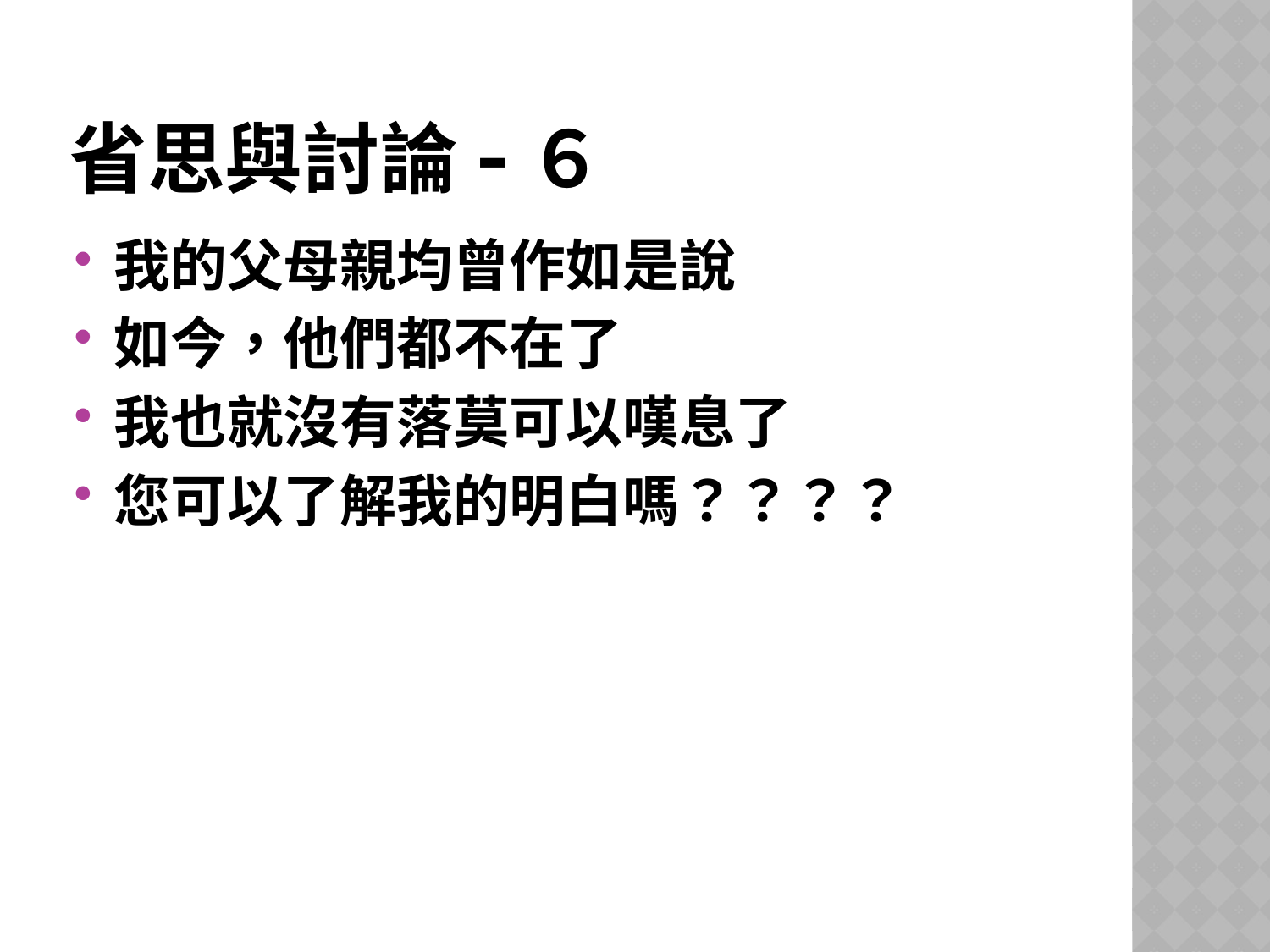

# 省思與討論-６
我的父母親均曾作如是說
如今，他們都不在了
我也就沒有落莫可以嘆息了
您可以了解我的明白嗎？？？？